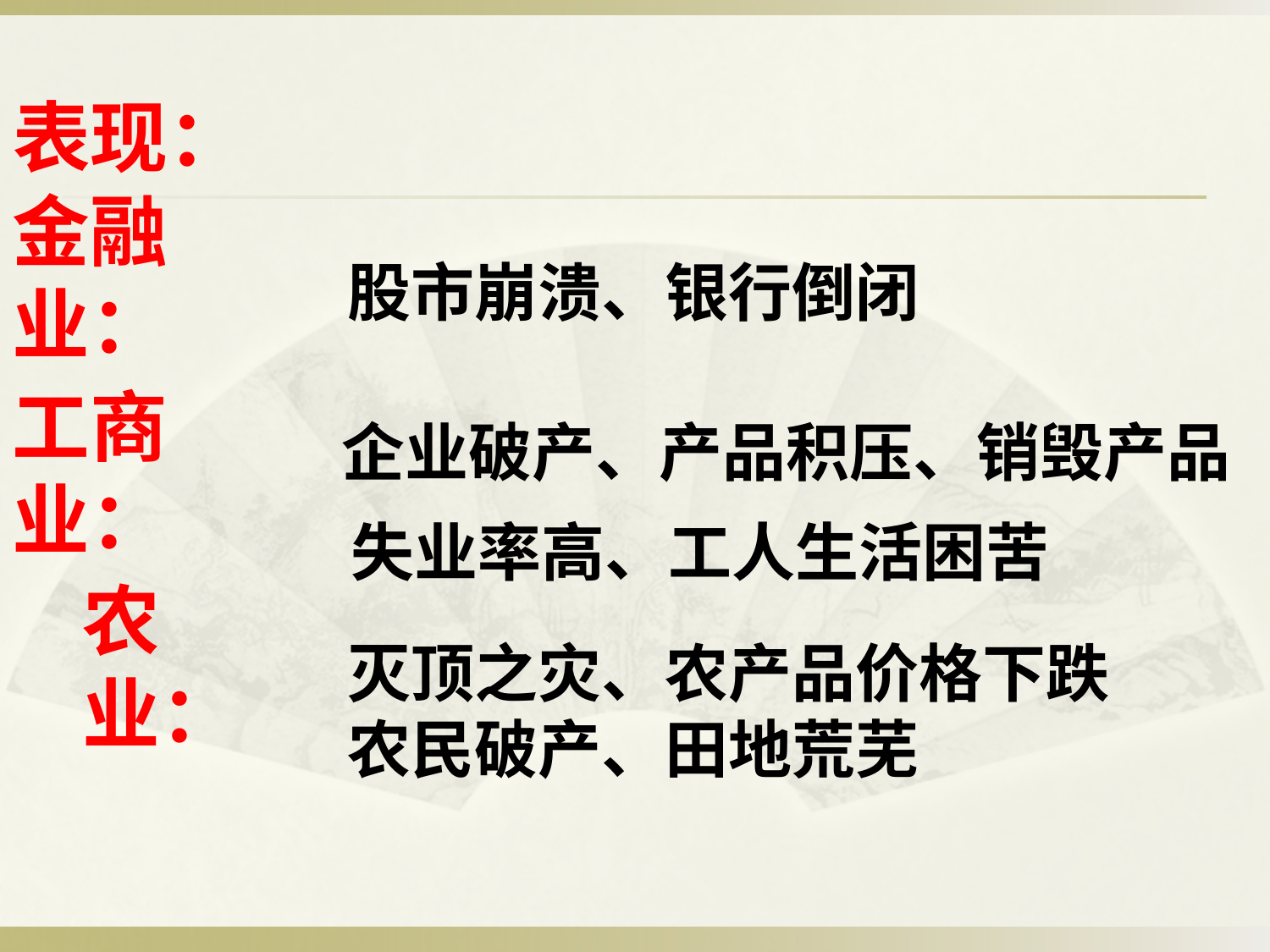

# 表现：
金融业：
 股市崩溃、银行倒闭
工商业：
企业破产、产品积压、销毁产品
失业率高、工人生活困苦
农业：
灭顶之灾、农产品价格下跌农民破产、田地荒芜